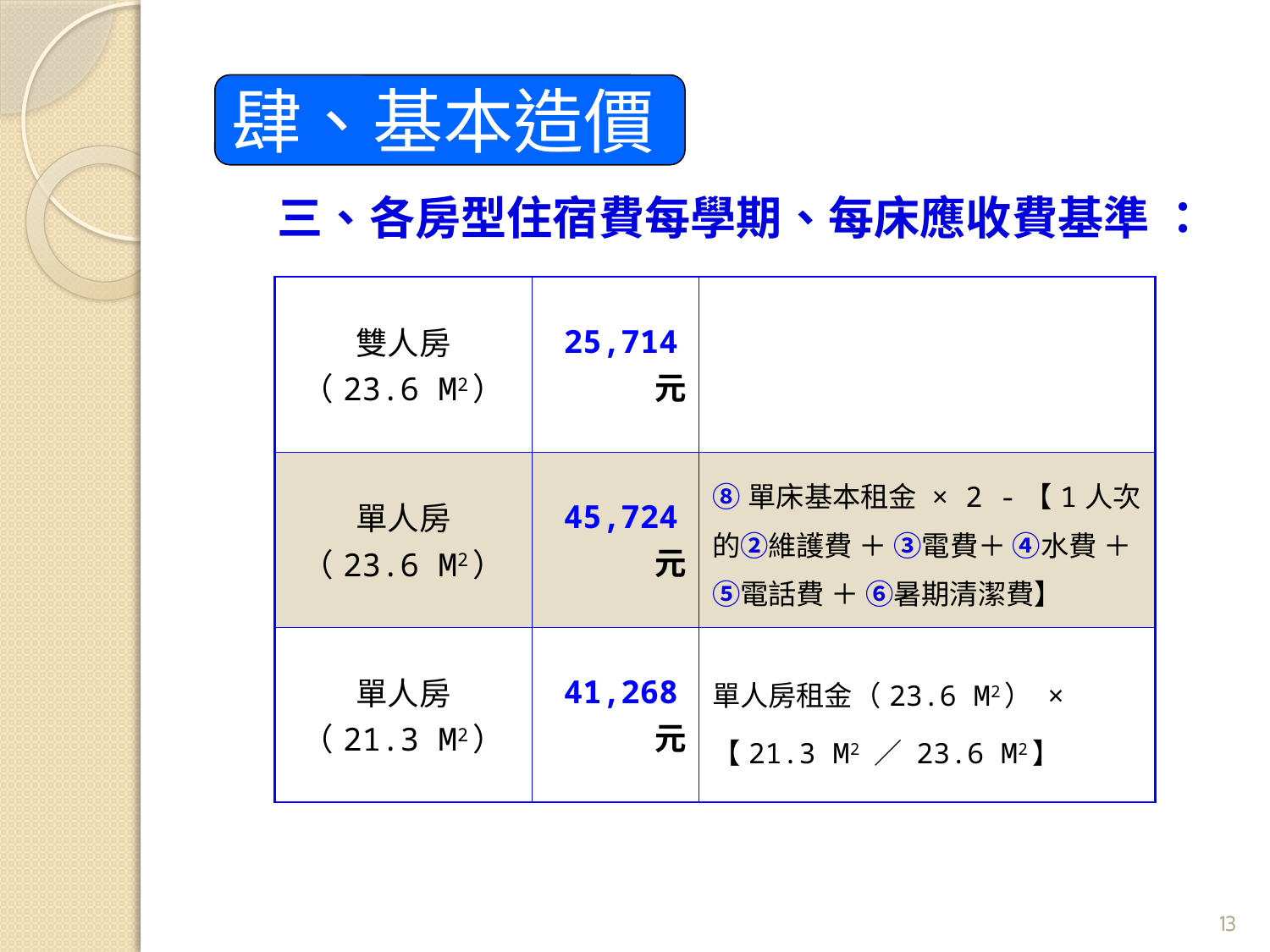

肆、基本造價
三、各房型住宿費每學期、每床應收費基準 ：
| 雙人房 （23.6 M2） | 25,714元 |  |
| --- | --- | --- |
| 單人房 （23.6 M2） | 45,724元 | ⑧單床基本租金 × 2 -【1人次的②維護費 ＋ ③電費＋ ④水費 ＋⑤電話費 ＋ ⑥暑期清潔費】 |
| 單人房 （21.3 M2） | 41,268元 | 單人房租金（23.6 M2） × 【21.3 M2 ／ 23.6 M2】 |
13
13